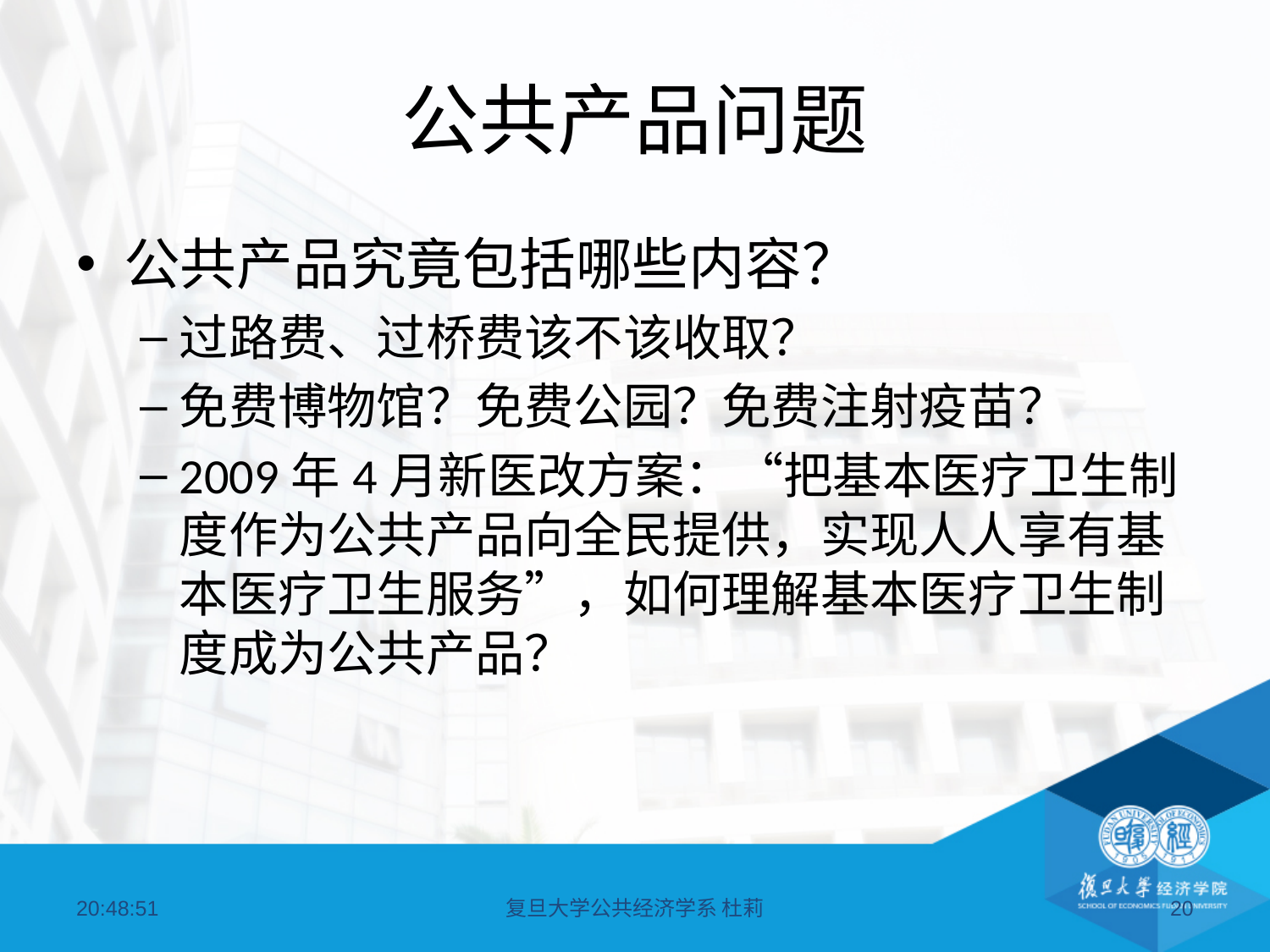

# 公共产品问题
公共产品究竟包括哪些内容？
过路费、过桥费该不该收取？
免费博物馆？免费公园？免费注射疫苗？
2009年4月新医改方案：“把基本医疗卫生制度作为公共产品向全民提供，实现人人享有基本医疗卫生服务”，如何理解基本医疗卫生制度成为公共产品？
20:48:51
复旦大学公共经济学系 杜莉
20